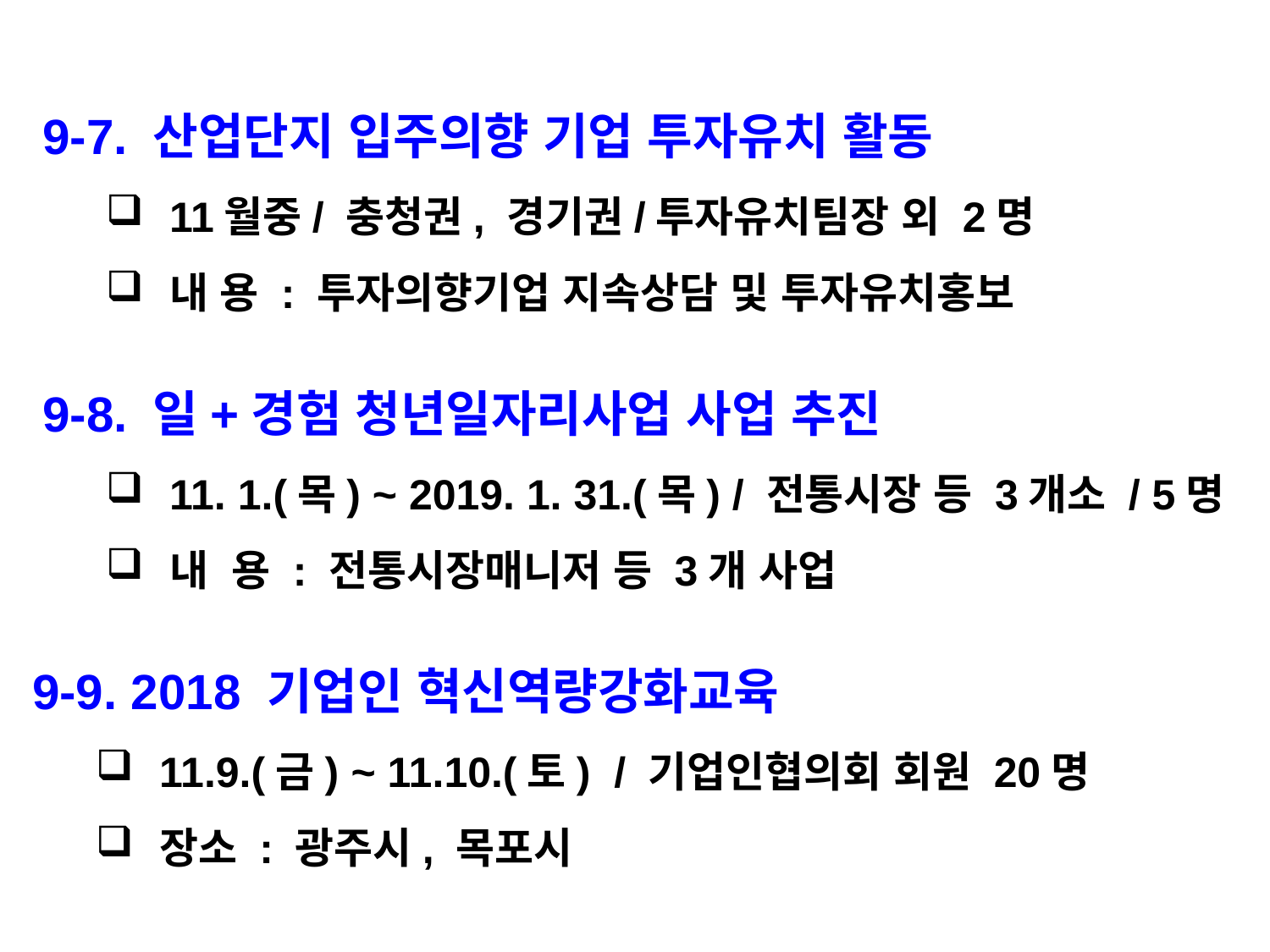

9-7. 산업단지 입주의향 기업 투자유치 활동
11월중/ 충청권, 경기권/투자유치팀장 외 2명
내 용 : 투자의향기업 지속상담 및 투자유치홍보
9-8. 일+경험 청년일자리사업 사업 추진
11. 1.(목) ~ 2019. 1. 31.(목) / 전통시장 등 3개소 / 5명
내  용 : 전통시장매니저 등 3개 사업
9-9. 2018 기업인 혁신역량강화교육
11.9.(금) ~ 11.10.(토)  / 기업인협의회 회원 20명
장소 : 광주시, 목포시